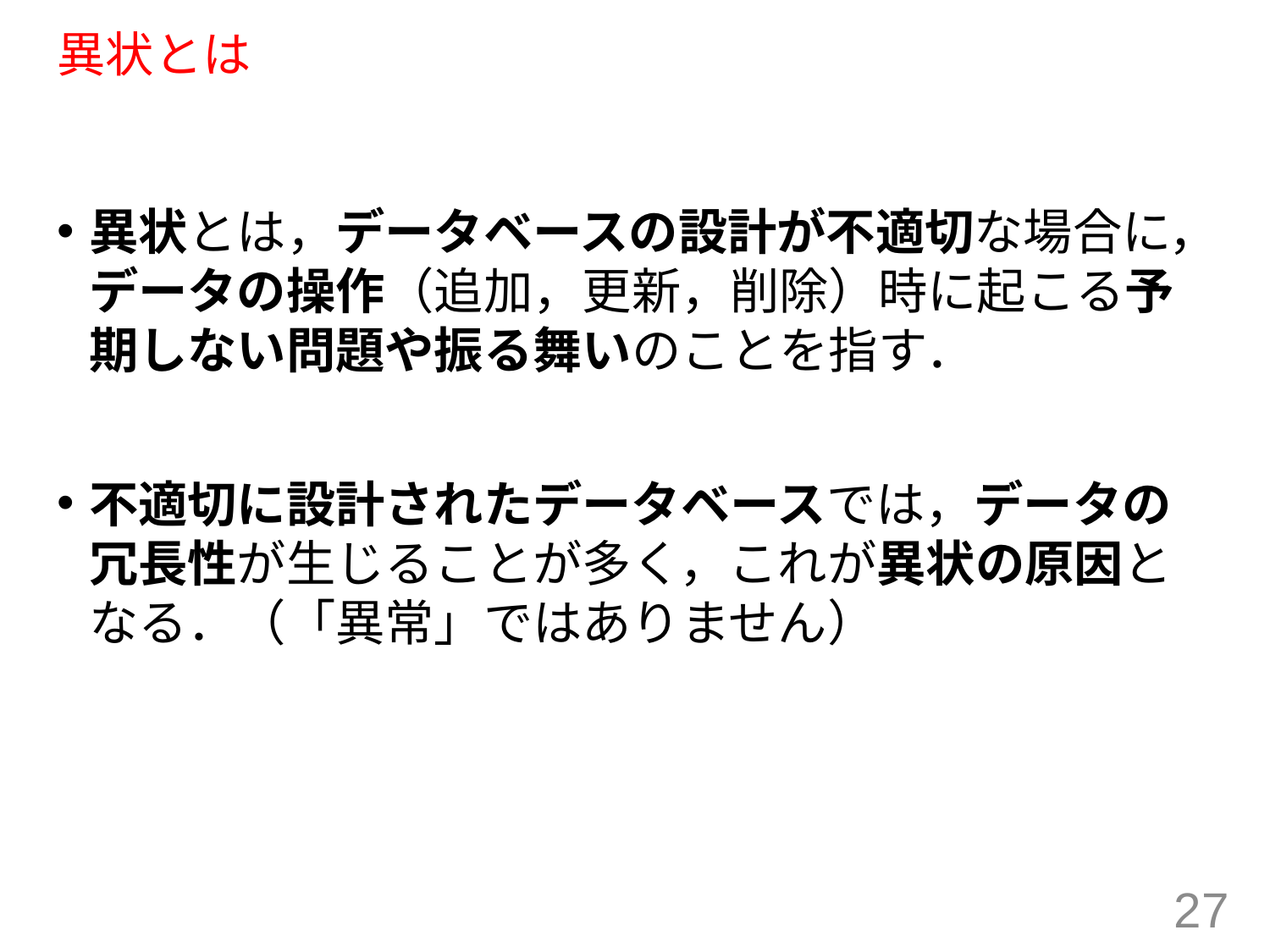

# 異状とは

異状とは，データベースの設計が不適切な場合に，データの操作（追加，更新，削除）時に起こる予期しない問題や振る舞いのことを指す．

不適切に設計されたデータベースでは，データの冗長性が生じることが多く，これが異状の原因となる．（「異常」ではありません）
27